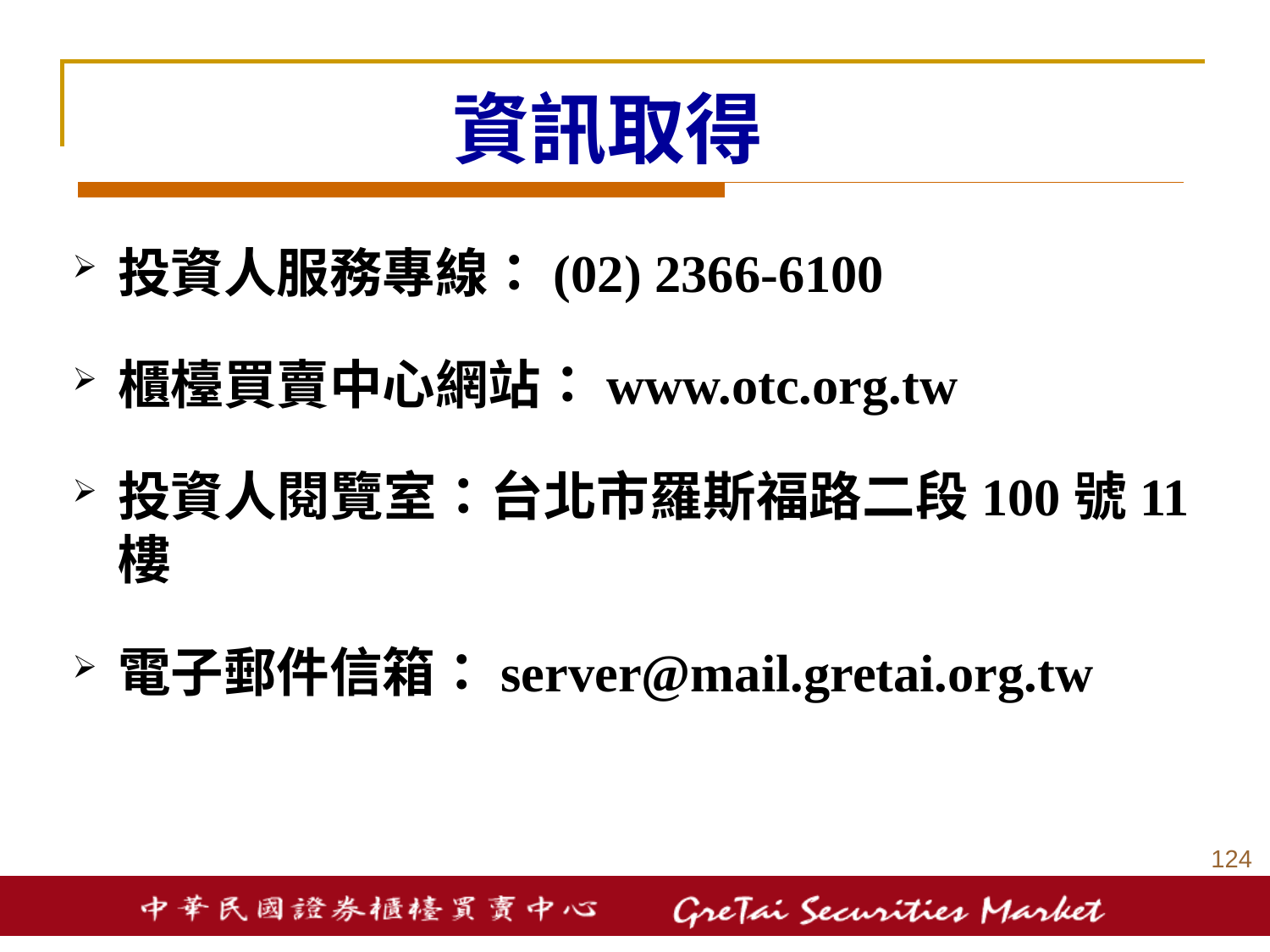

資訊取得

投資人服務專線：(02) 2366-6100

櫃檯買賣中心網站：www.otc.org.tw

投資人閱覽室：台北市羅斯福路二段100號11樓

電子郵件信箱：server@mail.gretai.org.tw

124